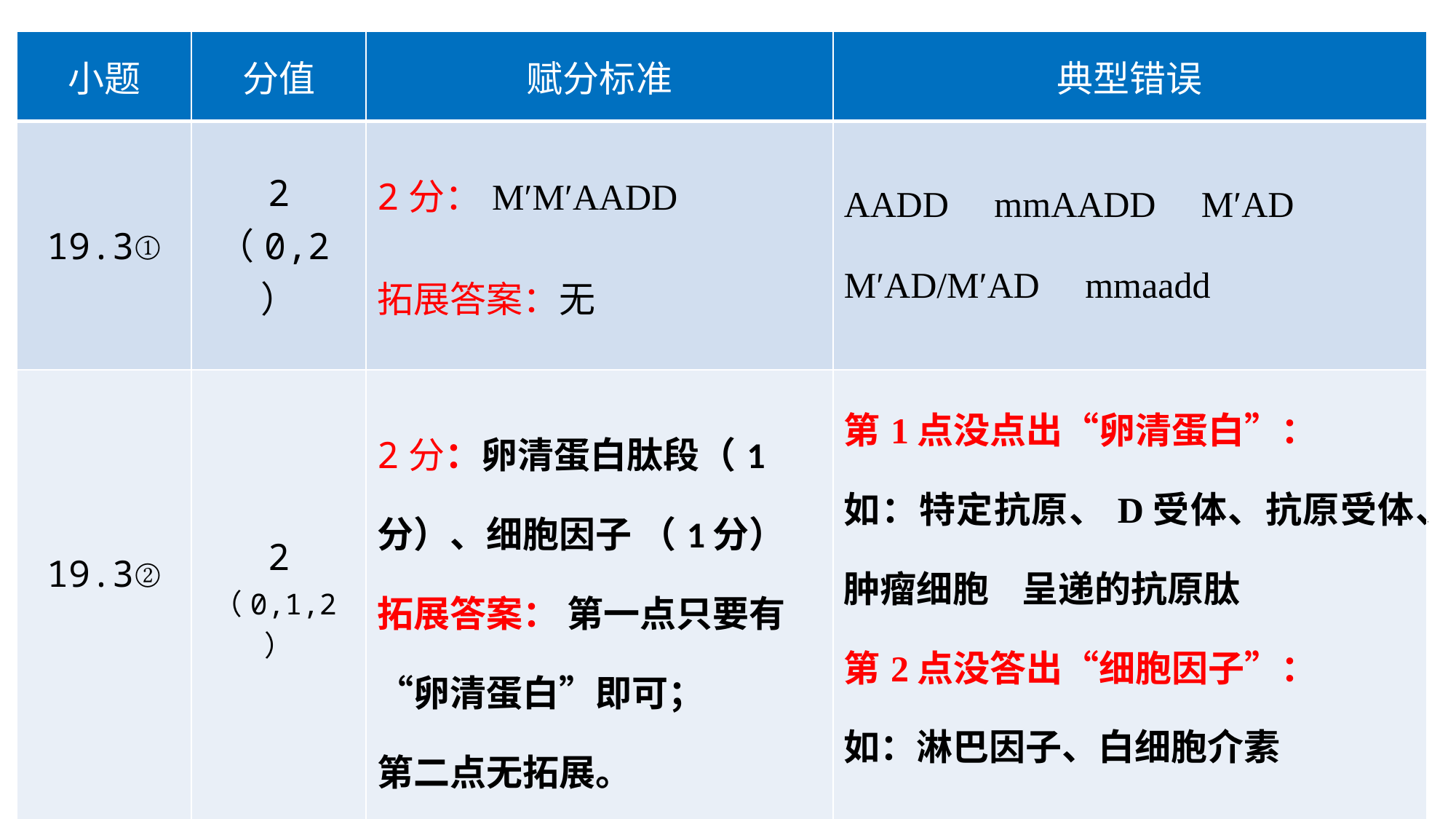

| 小题 | 分值 | 赋分标准 | 典型错误 |
| --- | --- | --- | --- |
| 19.3① | 2 （0,2） | 2分：M′M′AADD 拓展答案：无 | AADD mmAADD M′AD M′AD/M′AD mmaadd |
| 19.3② | 2 （0,1,2） | 2分：卵清蛋白肽段（1分）、细胞因子 （1分） 拓展答案： 第一点只要有“卵清蛋白”即可； 第二点无拓展。 | 第1点没点出“卵清蛋白”： 如：特定抗原、D受体、抗原受体、肿瘤细胞 呈递的抗原肽 第2点没答出“细胞因子”： 如：淋巴因子、白细胞介素 |